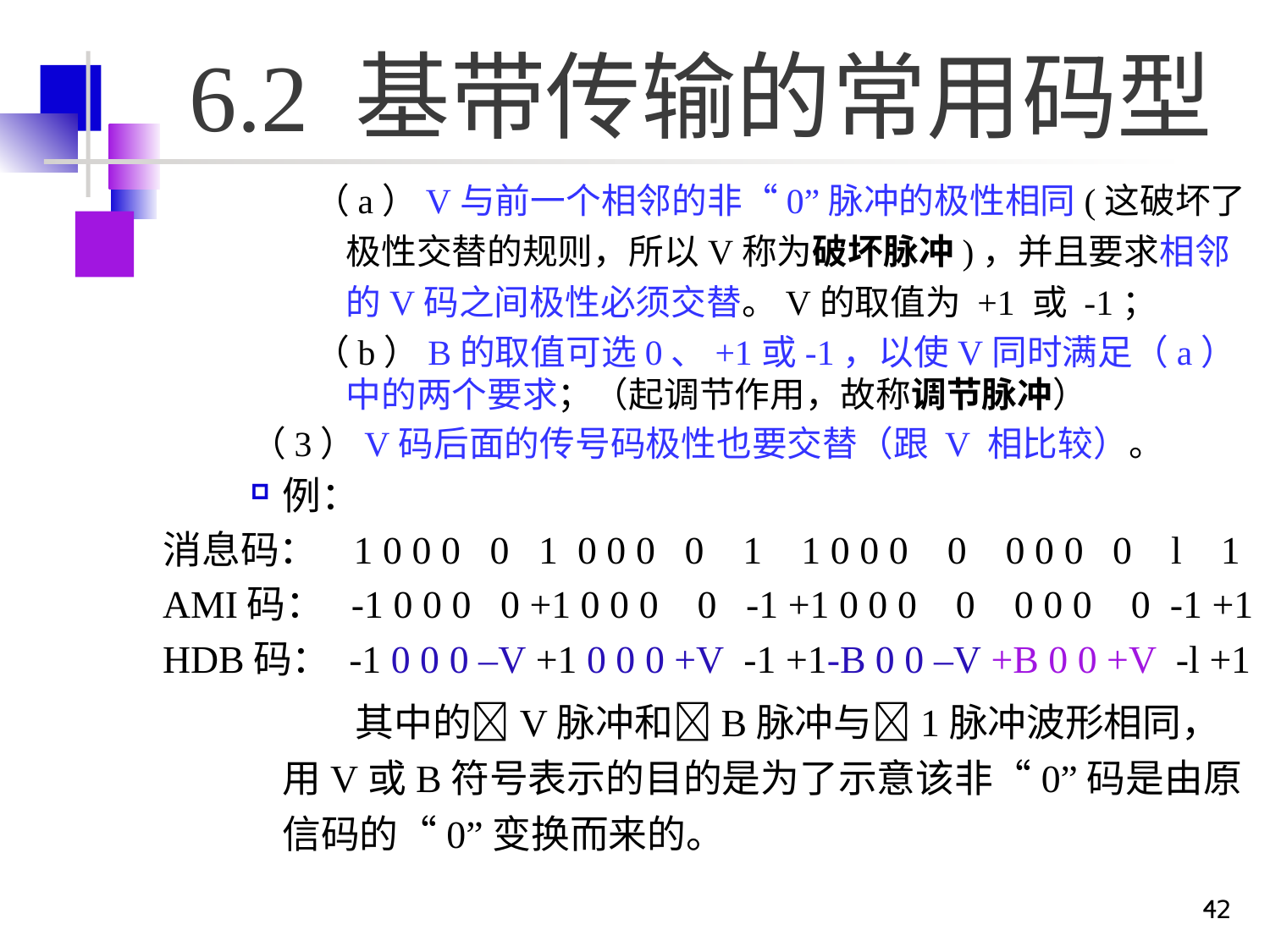

# 6.2 基带传输的常用码型
（a）V与前一个相邻的非“0”脉冲的极性相同(这破坏了极性交替的规则，所以V称为破坏脉冲)，并且要求相邻的V码之间极性必须交替。V的取值为 +1 或 -1；
（b）B的取值可选0、+1或-1，以使V同时满足（a）中的两个要求；（起调节作用，故称调节脉冲）
（3）V码后面的传号码极性也要交替（跟 V 相比较）。
例：
	消息码：   1 0 0 0   0   1  0 0 0   0    1    1 0 0 0    0    0 0 0   0    l    1
    AMI码：  -1 0 0 0   0 +1 0 0 0    0   -1 +1 0 0 0    0    0 0 0    0  -1 +1
    HDB码： -1 0 0 0 –V +1 0 0 0 +V  -1 +1-B 0 0 –V +B 0 0 +V  -l +1
           其中的±V脉冲和±B脉冲与±1脉冲波形相同，用V或B符号表示的目的是为了示意该非“0”码是由原信码的“0”变换而来的。

42